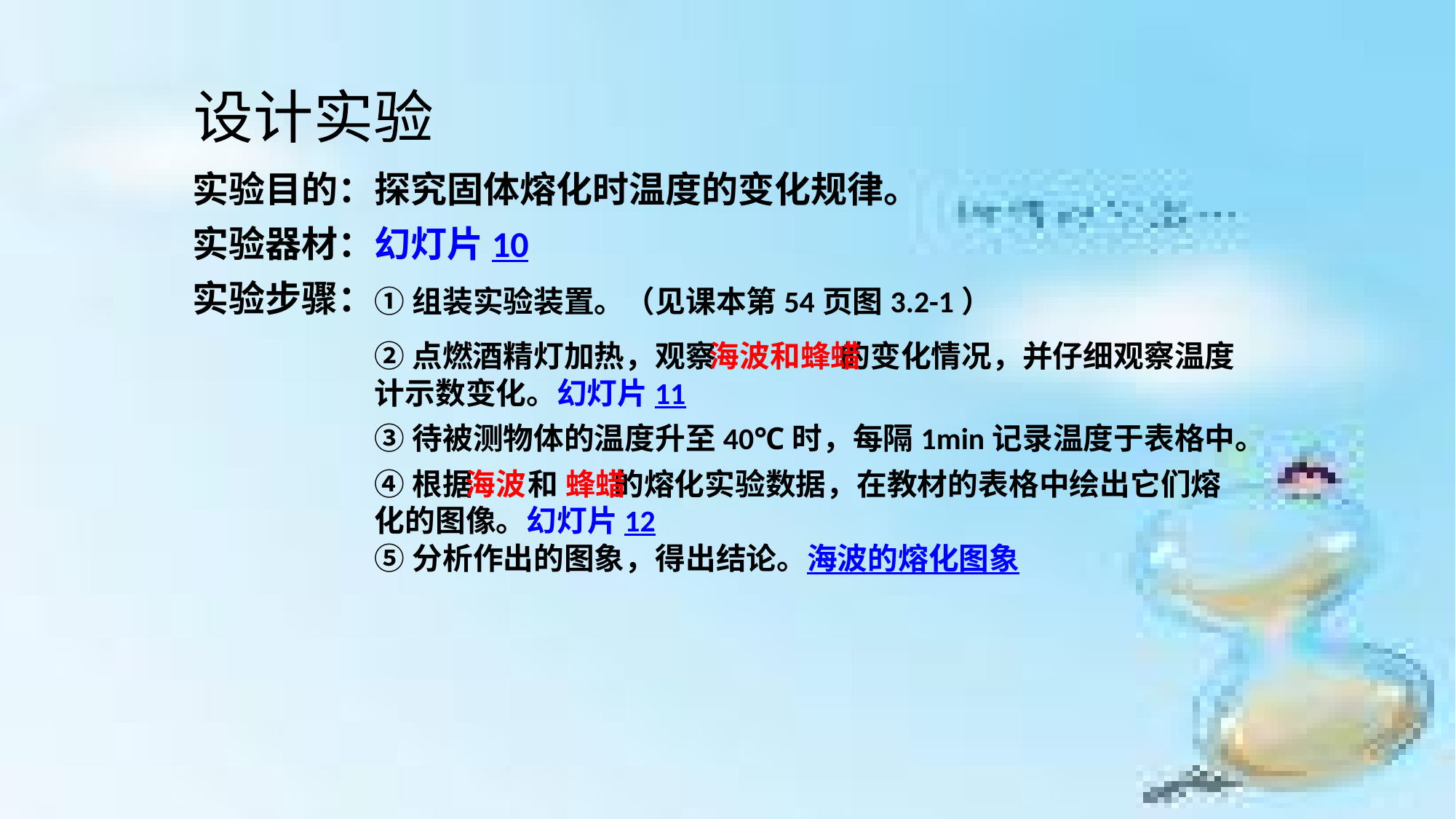

设计实验
实验目的：探究固体熔化时温度的变化规律。
实验器材：幻灯片 10
实验步骤：
①组装实验装置。（见课本第54页图3.2-1）
②点燃酒精灯加热，观察                  的变化情况，并仔细观察温度计示数变化。幻灯片 11
海波和蜂蜡
③待被测物体的温度升至40℃时，每隔1min记录温度于表格中。
④根据        和        的熔化实验数据，在教材的表格中绘出它们熔化的图像。幻灯片 12
海波
蜂蜡
⑤分析作出的图象，得出结论。海波的熔化图象